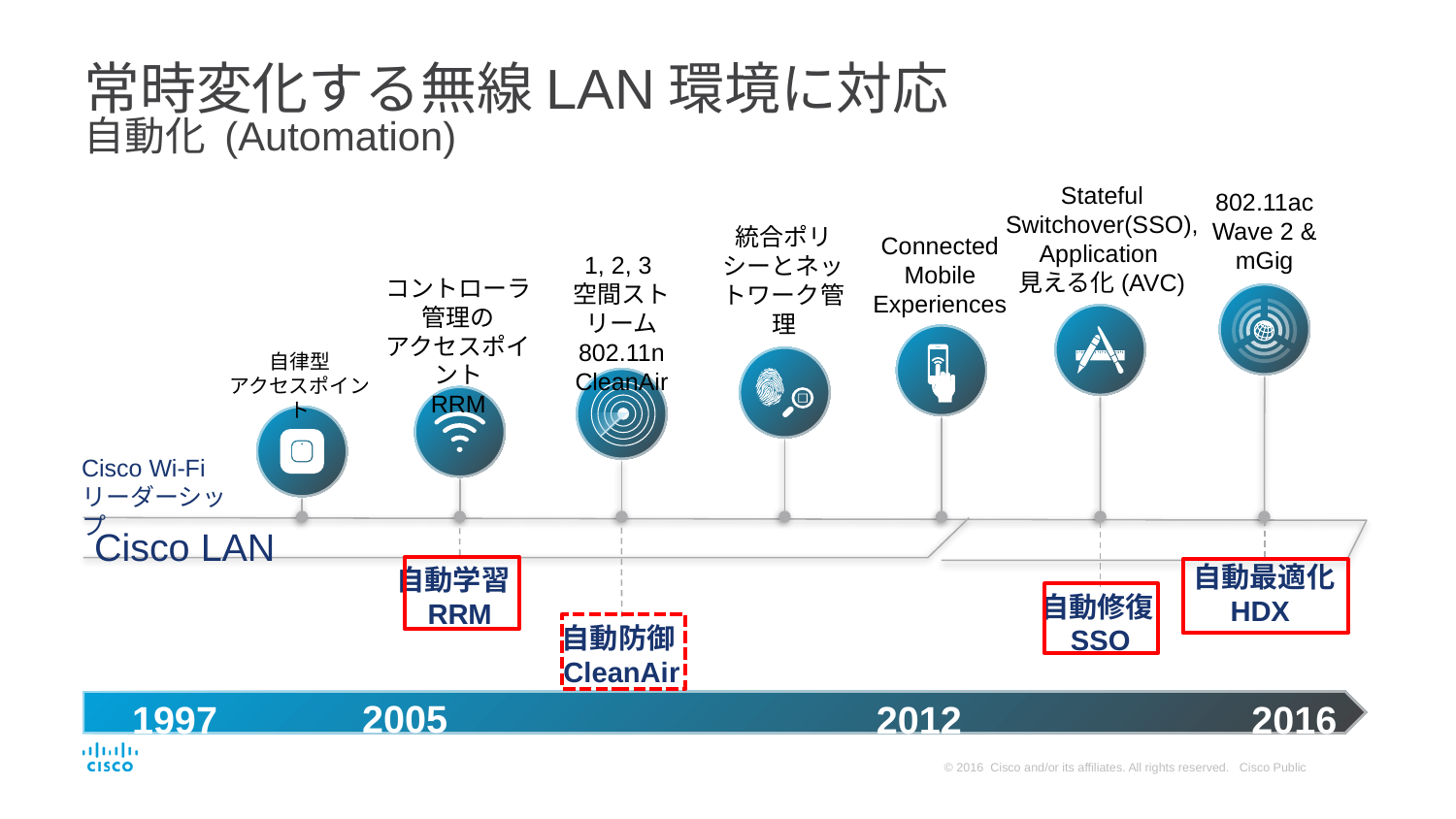

# 常時変化する無線LAN環境に対応 自動化 (Automation)
Stateful Switchover(SSO),
Application
見える化(AVC)
802.11ac Wave 2 & mGig
Connected Mobile Experiences
統合ポリシーとネットワーク管理
1, 2, 3
空間ストリーム 802.11n CleanAir
コントローラ
管理の
アクセスポイント
RRM

自律型
アクセスポイント

Cisco Wi-Fi
リーダーシップ
Cisco LAN

自動最適化
HDX

自動学習
RRM

自動修復  SSO

自動防御  CleanAir
2005
1997
2012
2016